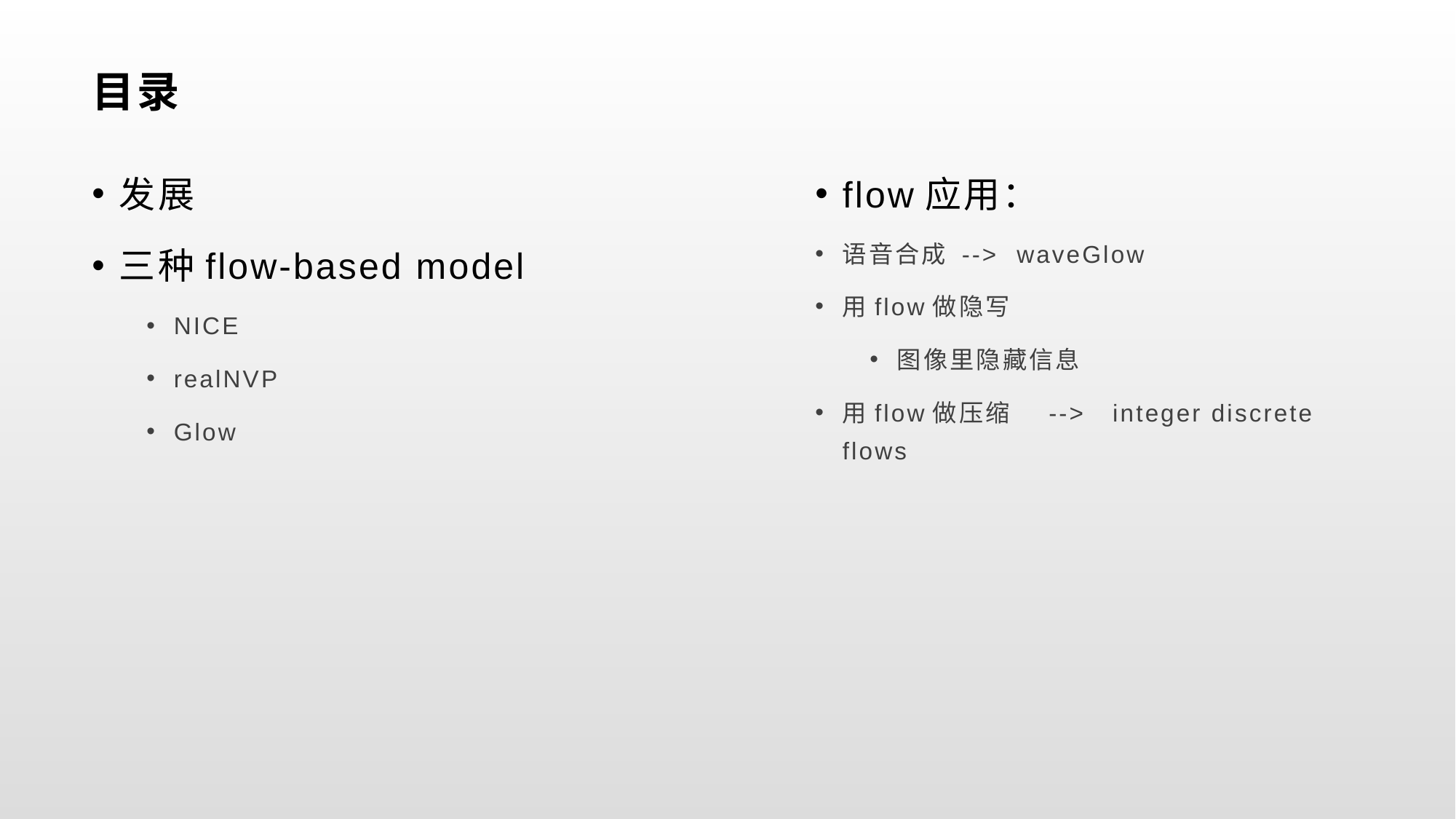

# 目录
发展
三种flow-based model
NICE
realNVP
Glow
flow应用：
语音合成 -->  waveGlow
用flow做隐写
图像里隐藏信息
用flow做压缩    -->   integer discrete flows